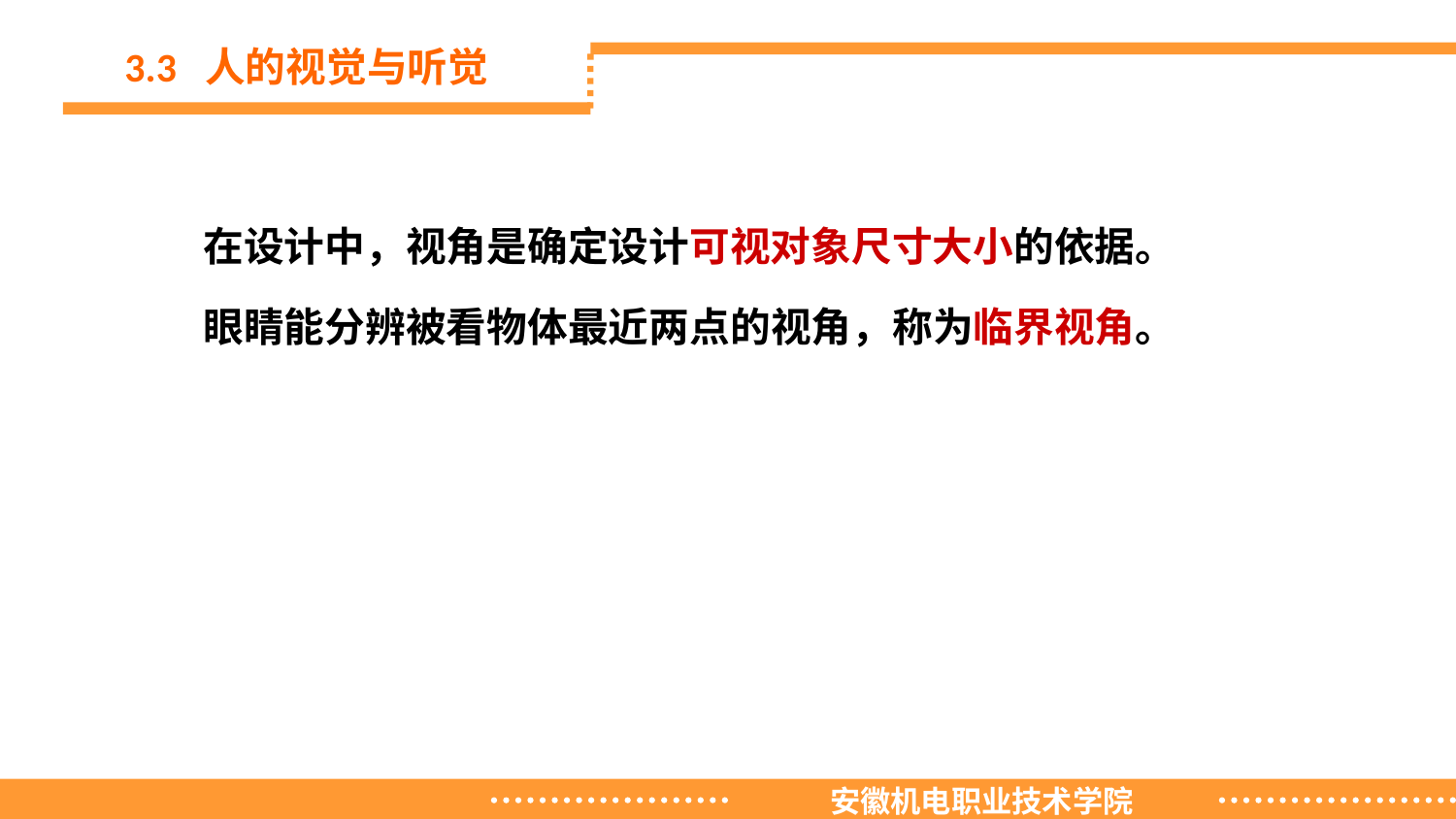

3.3  人的视觉与听觉

在设计中，视角是确定设计可视对象尺寸大小的依据。
眼睛能分辨被看物体最近两点的视角，称为临界视角。
安徽机电职业技术学院